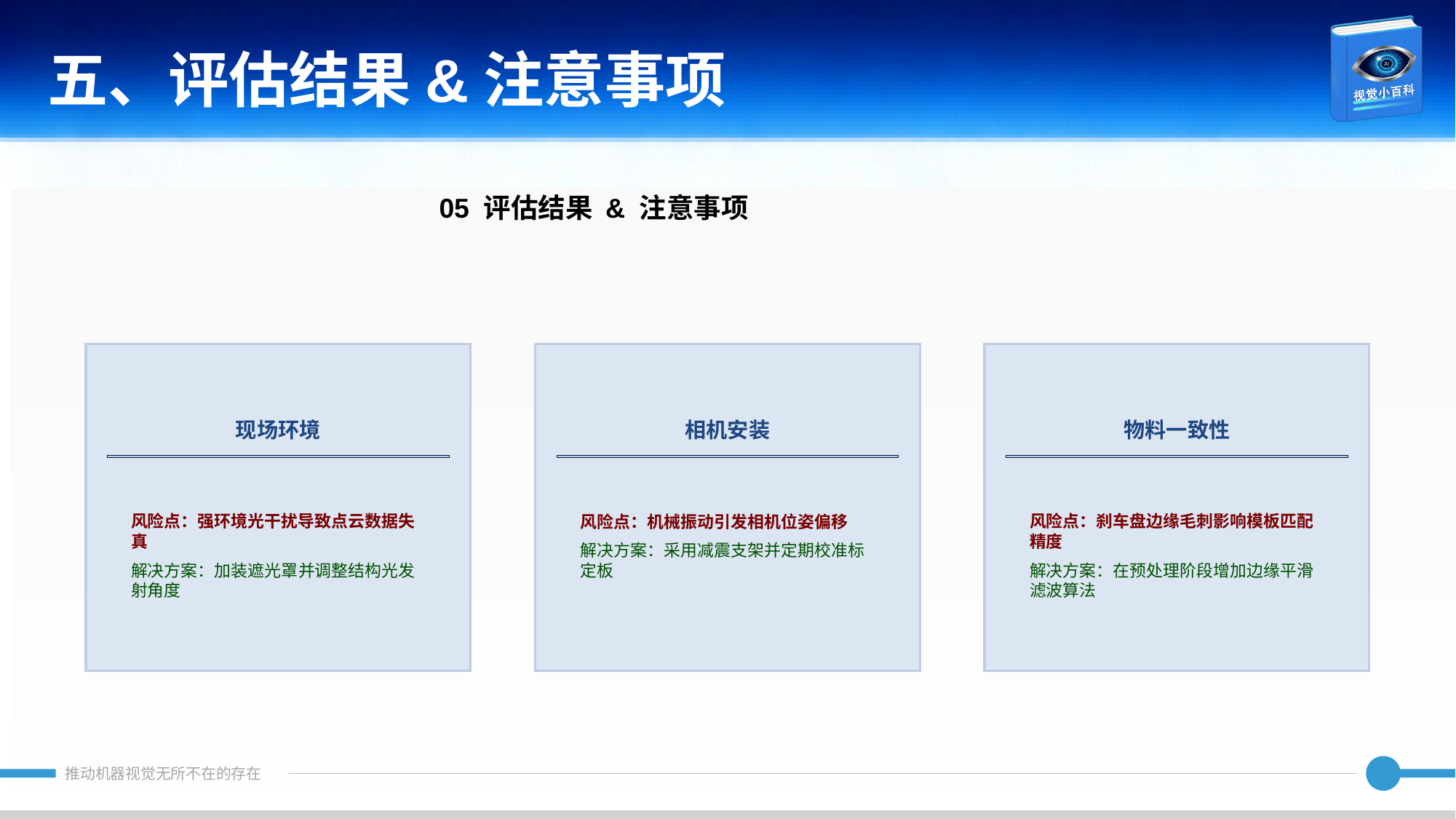

五、评估结果&注意事项

05 评估结果 & 注意事项

现场环境

相机安装

物料一致性

风险点：强环境光干扰导致点云数据失真
解决方案：加装遮光罩并调整结构光发射角度

风险点：机械振动引发相机位姿偏移
解决方案：采用减震支架并定期校准标定板

风险点：刹车盘边缘毛刺影响模板匹配精度
解决方案：在预处理阶段增加边缘平滑滤波算法
11